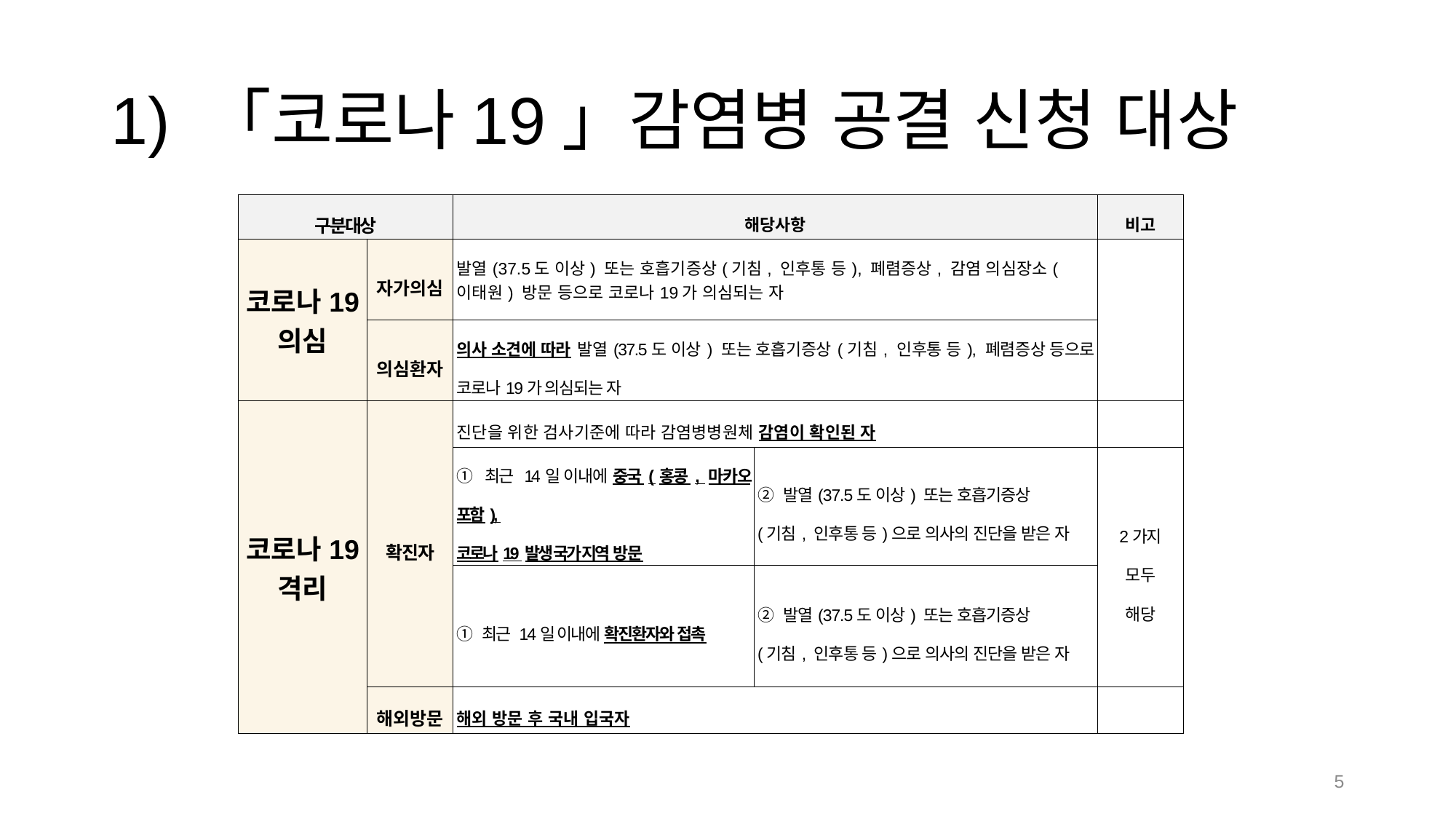

# 1) 「코로나19」감염병 공결 신청 대상
| 구분대상 |  | 해당사항 |  | 비고 |
| --- | --- | --- | --- | --- |
| 코로나19 의심 | 자가의심 | 발열(37.5도 이상) 또는 호흡기증상(기침, 인후통 등), 폐렴증상, 감염 의심장소(이태원) 방문 등으로 코로나19가 의심되는 자 |  |  |
|  | 의심환자 | 의사 소견에 따라 발열(37.5도 이상) 또는 호흡기증상(기침, 인후통 등), 폐렴증상 등으로 코로나19가 의심되는 자 |  |  |
| 코로나19 격리 | 확진자 | 진단을 위한 검사기준에 따라 감염병병원체 감염이 확인된 자 |  |  |
|  |  | ① 최근 14일 이내에 중국(홍콩, 마카오 포함), 코로나19 발생 국가 지역 방문 | ② 발열(37.5도 이상) 또는 호흡기증상 (기침, 인후통 등)으로 의사의 진단을 받은 자 | 2가지 모두 해당 |
|  |  | ① 최근 14일 이내에 확진환자와 접촉 | ② 발열(37.5도 이상) 또는 호흡기증상 (기침, 인후통 등)으로 의사의 진단을 받은 자 |  |
|  | 해외방문 | 해외 방문 후 국내 입국자 |  |  |
5